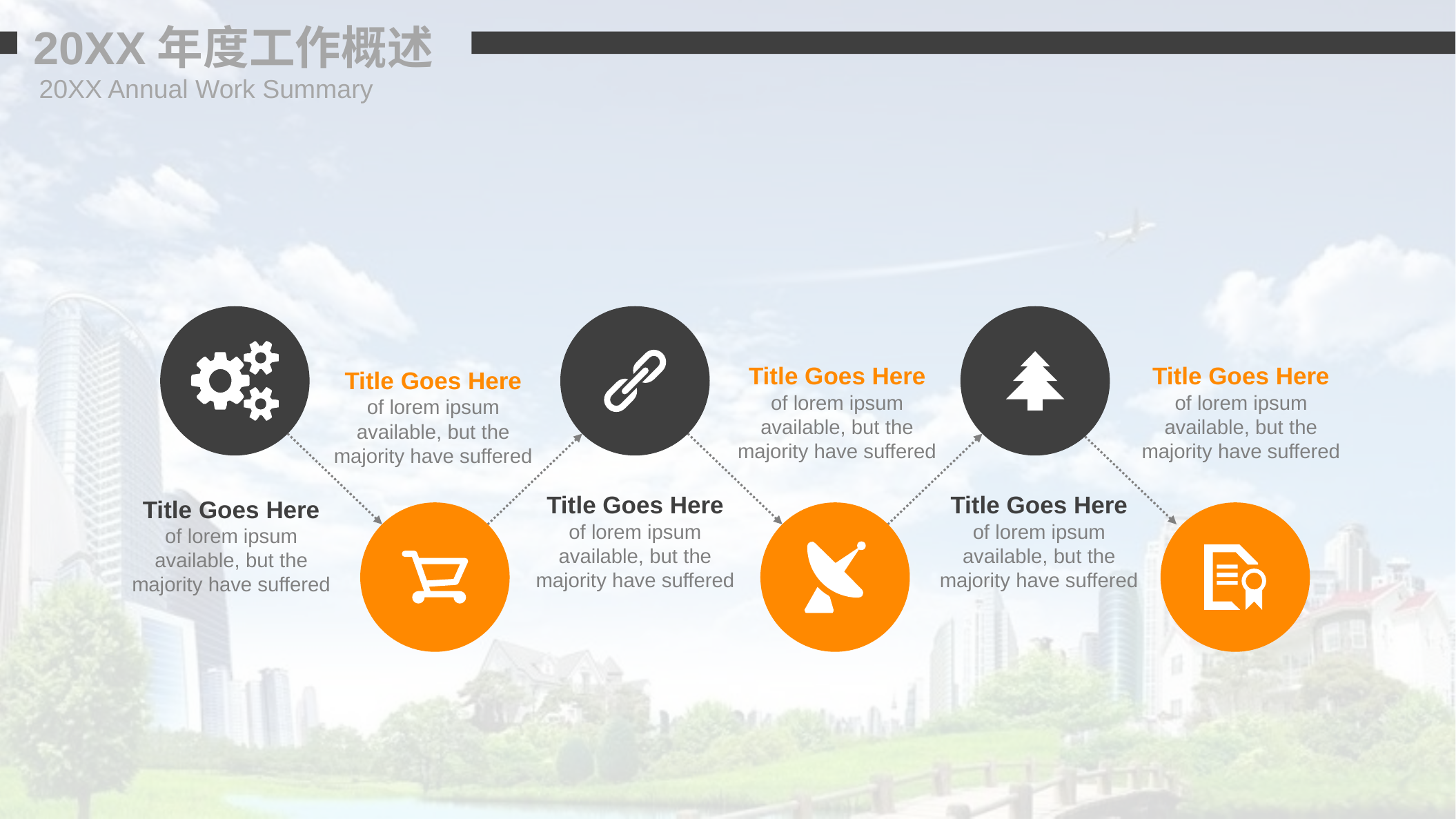

20XX年度工作概述

20XX Annual Work Summary

Title Goes Here
of lorem ipsum available, but the majority have suffered
Title Goes Here
of lorem ipsum available, but the majority have suffered
Title Goes Here
of lorem ipsum available, but the majority have suffered
Title Goes Here
of lorem ipsum available, but the majority have suffered
Title Goes Here
of lorem ipsum available, but the majority have suffered
Title Goes Here
of lorem ipsum available, but the majority have suffered